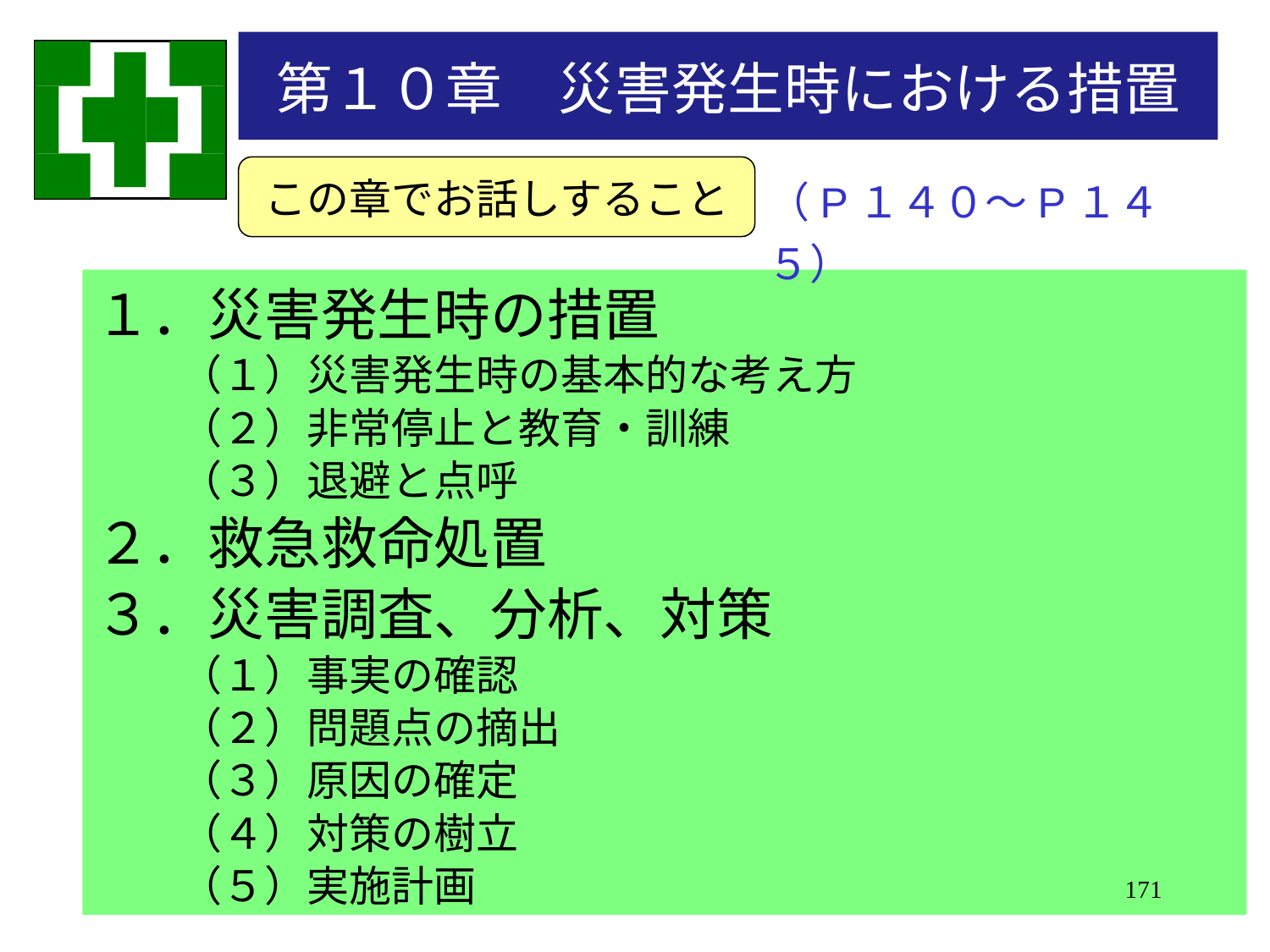

第１０章　災害発生時における措置

この章でお話しすること
（P１４０～P１４５）
１．災害発生時の措置
　　（１）災害発生時の基本的な考え方
　　（２）非常停止と教育・訓練
　　（３）退避と点呼
２．救急救命処置
３．災害調査、分析、対策
　　（１）事実の確認
　　（２）問題点の摘出
　　（３）原因の確定
　　（４）対策の樹立
　　（５）実施計画
171